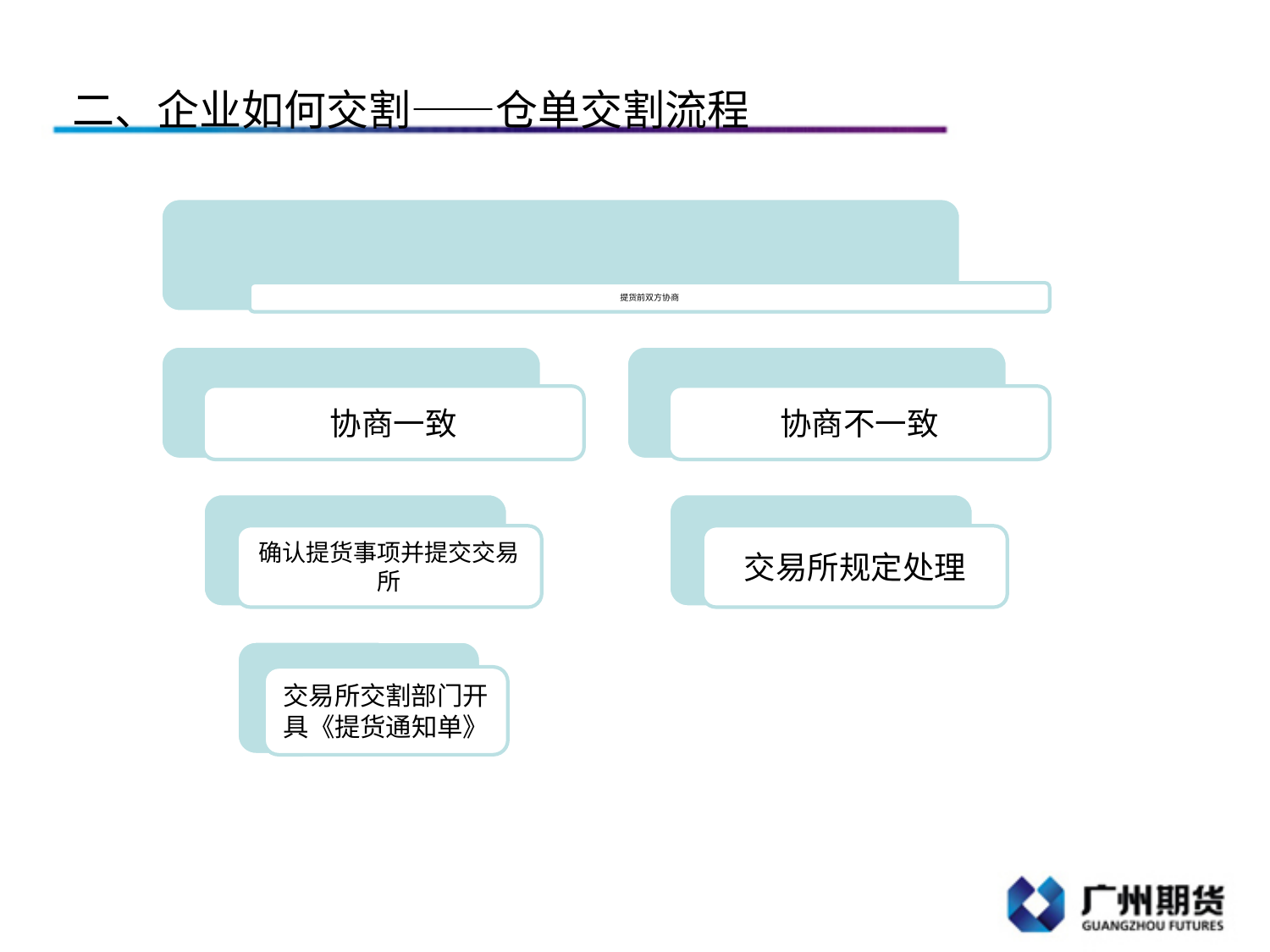

# 二、企业如何交割——仓单交割流程
提货前双方协商
协商一致
协商不一致
确认提货事项并提交交易所
交易所交割部门开具《提货通知单》
交易所规定处理